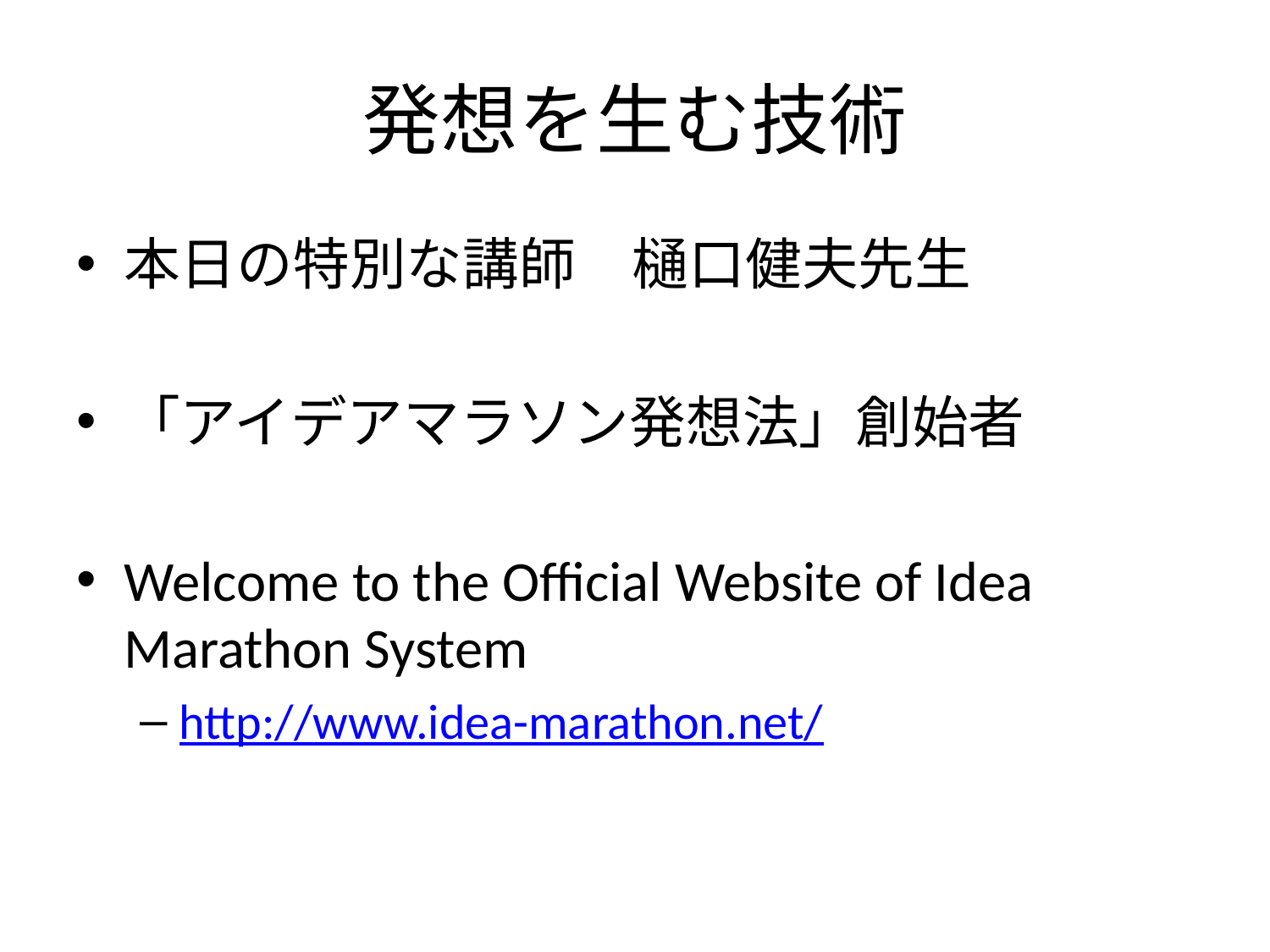

# 発想を生む技術
本日の特別な講師　樋口健夫先生

「アイデアマラソン発想法」創始者

Welcome to the Official Website of Idea Marathon System
http://www.idea-marathon.net/